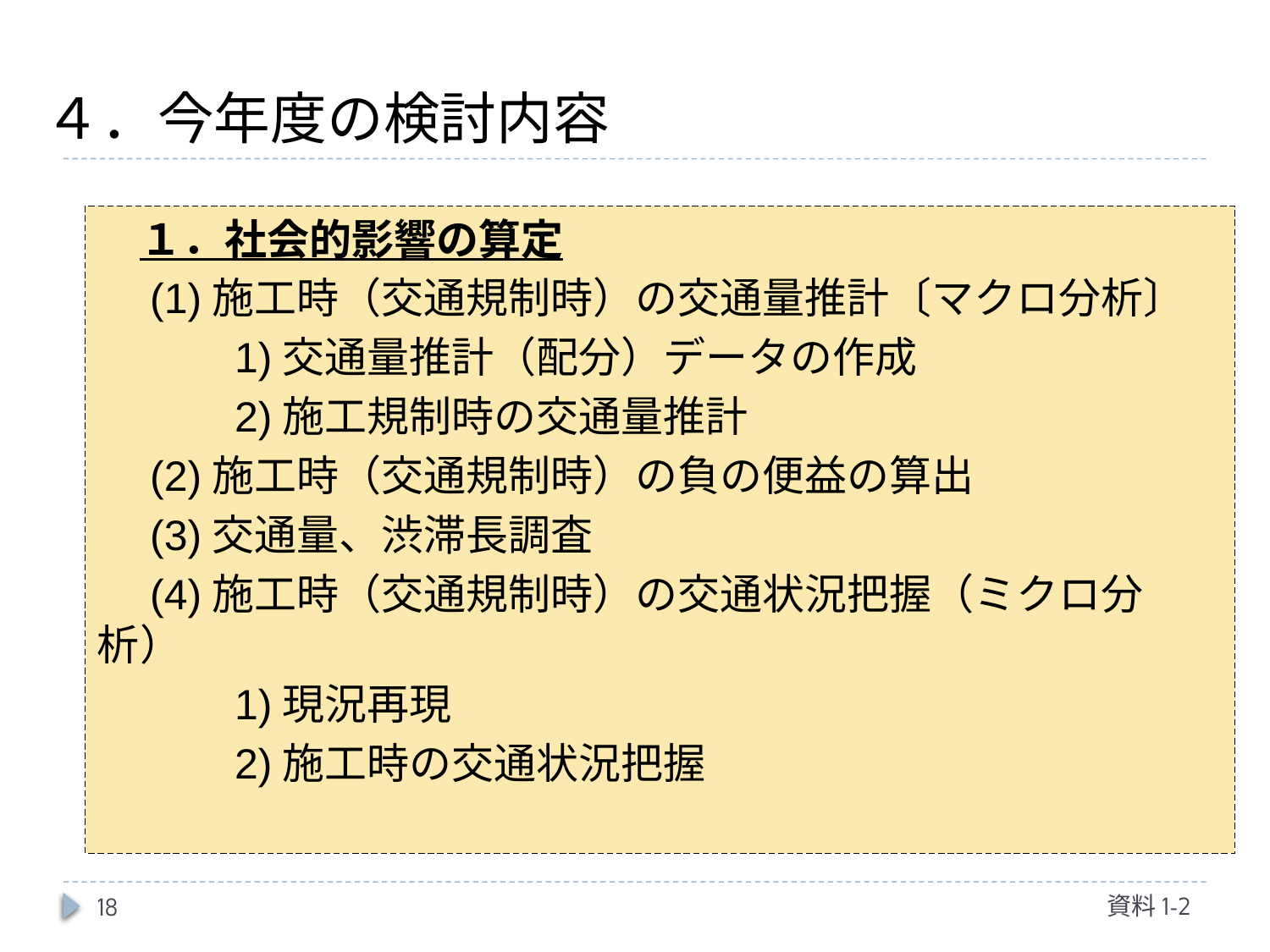

# ４．今年度の検討内容
　１．社会的影響の算定
　(1)施工時（交通規制時）の交通量推計〔マクロ分析〕
　　　1)交通量推計（配分）データの作成
　　　2)施工規制時の交通量推計
　(2)施工時（交通規制時）の負の便益の算出
　(3)交通量、渋滞長調査
　(4)施工時（交通規制時）の交通状況把握（ミクロ分析）
　　　1)現況再現
　　　2)施工時の交通状況把握

資料1-2
18